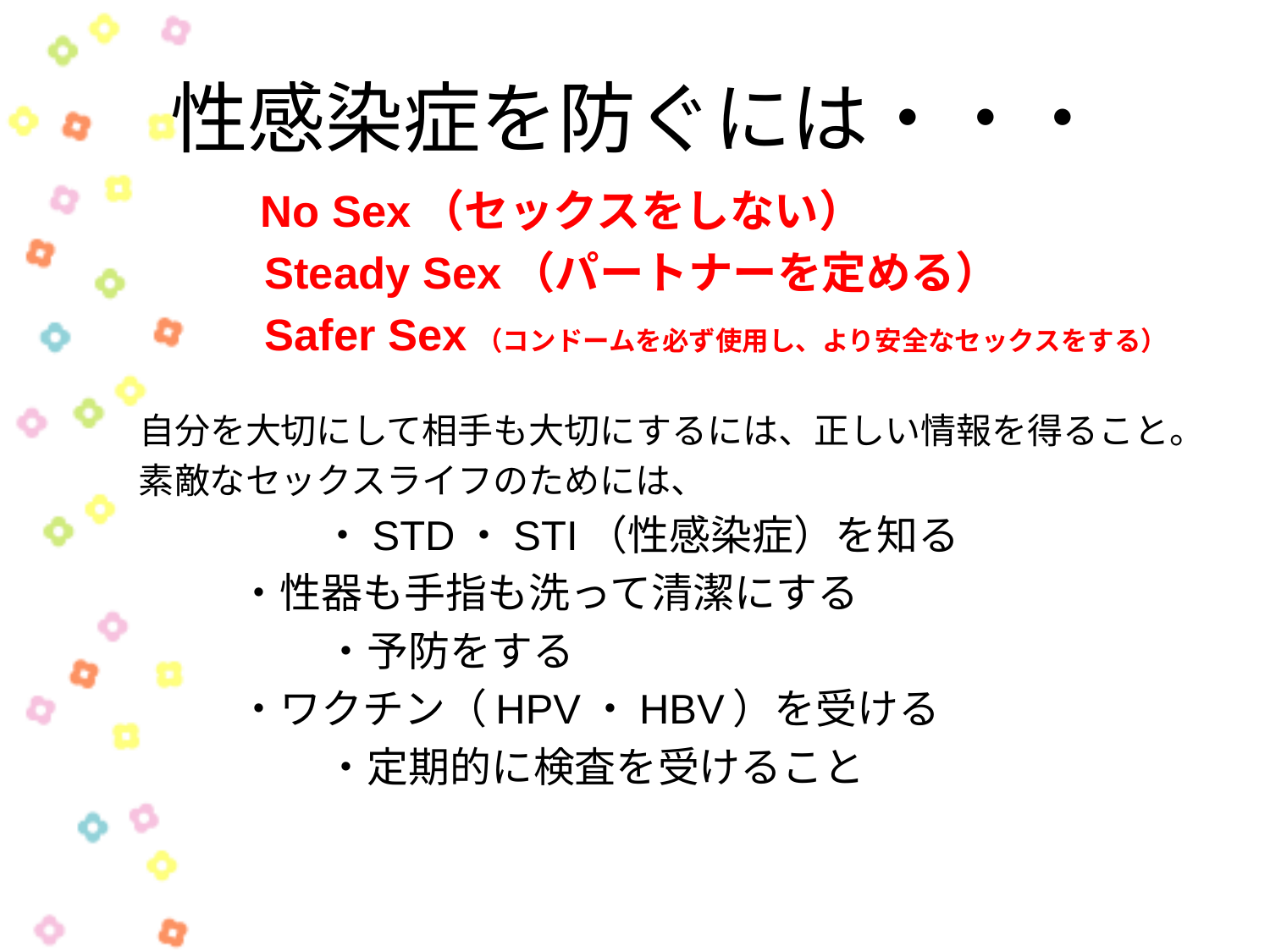

# 性感染症を防ぐには・・・
　　　　  No Sex（セックスをしない）
　　　　 Steady Sex（パートナーを定める）
　　　　 Safer Sex（コンドームを必ず使用し、より安全なセックスをする）

　　自分を大切にして相手も大切にするには、正しい情報を得ること。
　　素敵なセックスライフのためには、
　　　　　　　・STD・STI（性感染症）を知る
        　     ・性器も手指も洗って清潔にする
　　　 　　　・予防をする
         　    ・ワクチン（HPV・HBV）を受ける
　 　　　　　・定期的に検査を受けること